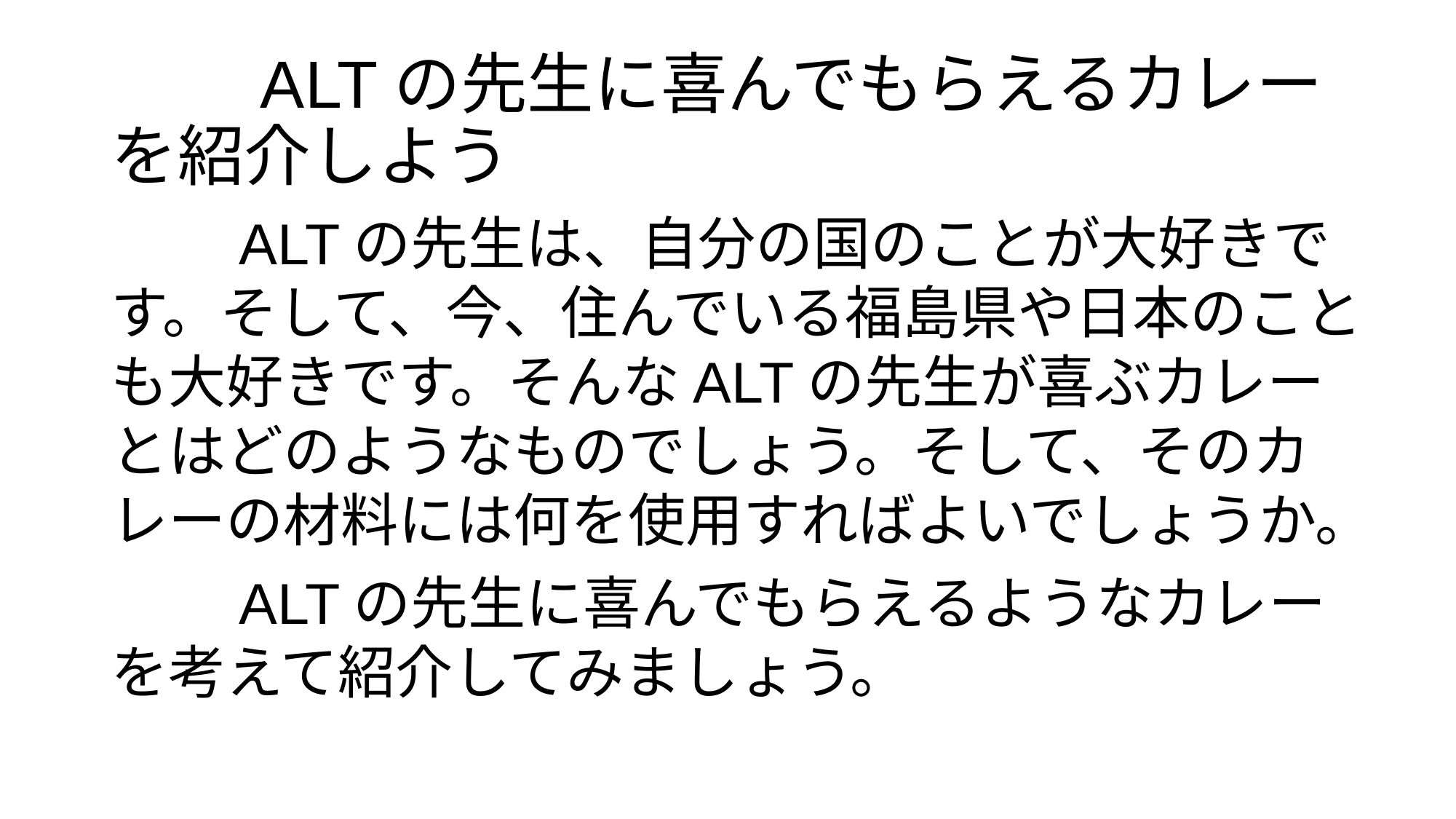

# ALTの先生に喜んでもらえるカレーを紹介しよう
　　ALTの先生は、自分の国のことが大好きです。そして、今、住んでいる福島県や日本のことも大好きです。そんなALTの先生が喜ぶカレーとはどのようなものでしょう。そして、そのカレーの材料には何を使用すればよいでしょうか。
　　ALTの先生に喜んでもらえるようなカレーを考えて紹介してみましょう。